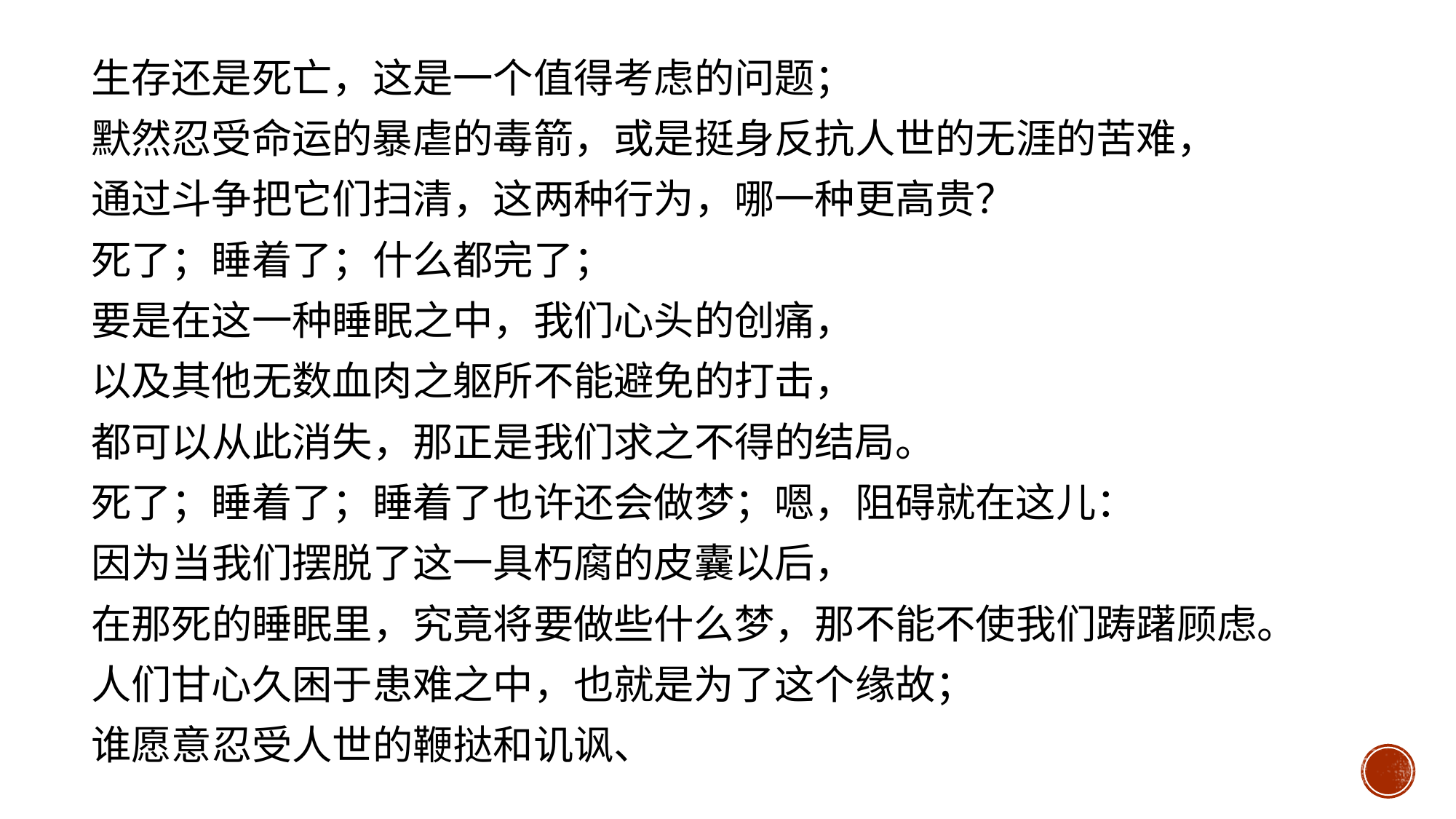

生存还是死亡，这是一个值得考虑的问题；
默然忍受命运的暴虐的毒箭，或是挺身反抗人世的无涯的苦难，
通过斗争把它们扫清，这两种行为，哪一种更高贵？
死了；睡着了；什么都完了；
要是在这一种睡眠之中，我们心头的创痛，
以及其他无数血肉之躯所不能避免的打击，
都可以从此消失，那正是我们求之不得的结局。
死了；睡着了；睡着了也许还会做梦；嗯，阻碍就在这儿：
因为当我们摆脱了这一具朽腐的皮囊以后，
在那死的睡眠里，究竟将要做些什么梦，那不能不使我们踌躇顾虑。
人们甘心久困于患难之中，也就是为了这个缘故；
谁愿意忍受人世的鞭挞和讥讽、